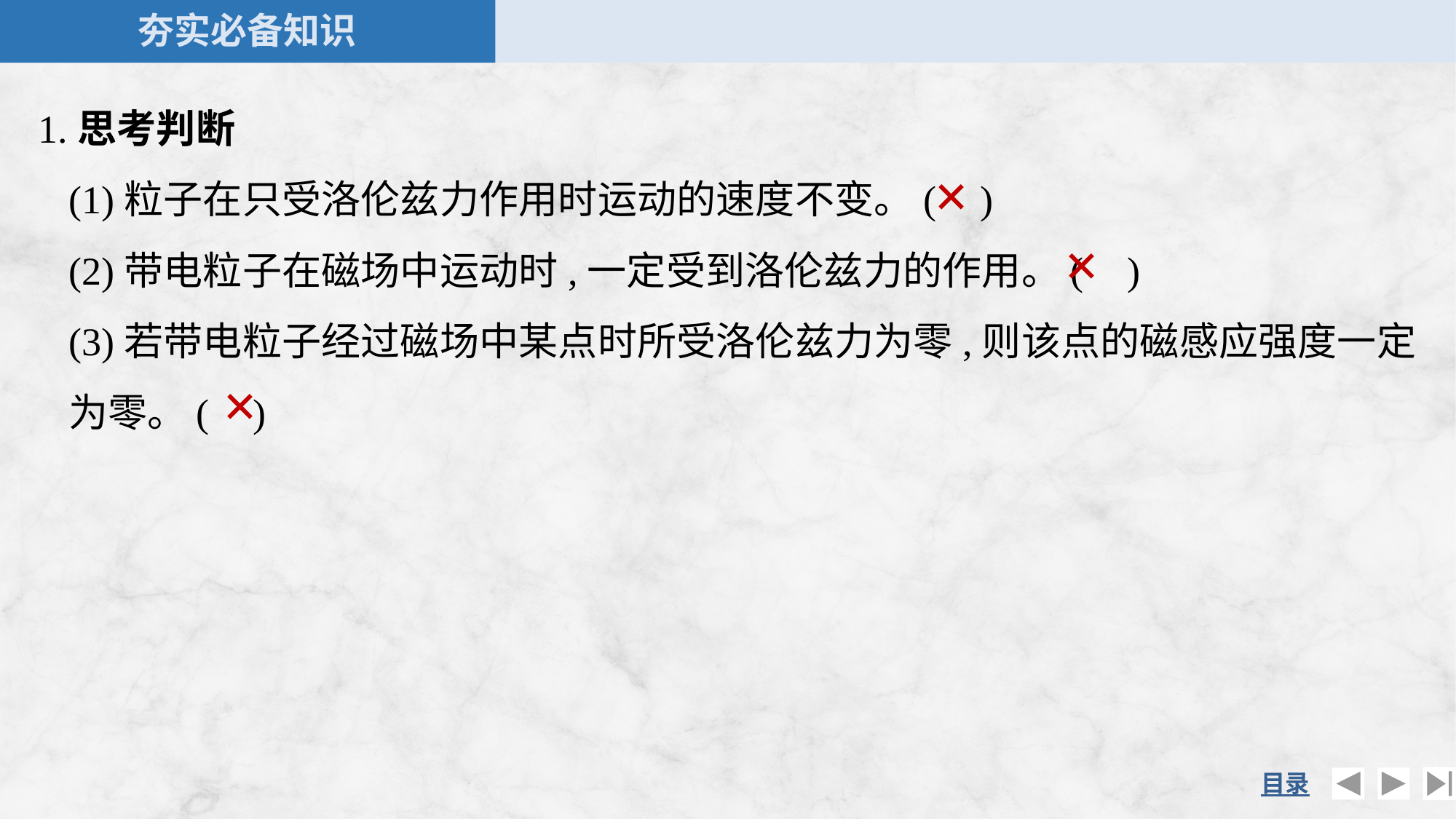

1.思考判断
	(1)粒子在只受洛伦兹力作用时运动的速度不变。(    )
	(2)带电粒子在磁场中运动时,一定受到洛伦兹力的作用。(    )
	(3)若带电粒子经过磁场中某点时所受洛伦兹力为零,则该点的磁感应强度一定为零。(    )
×
×
×